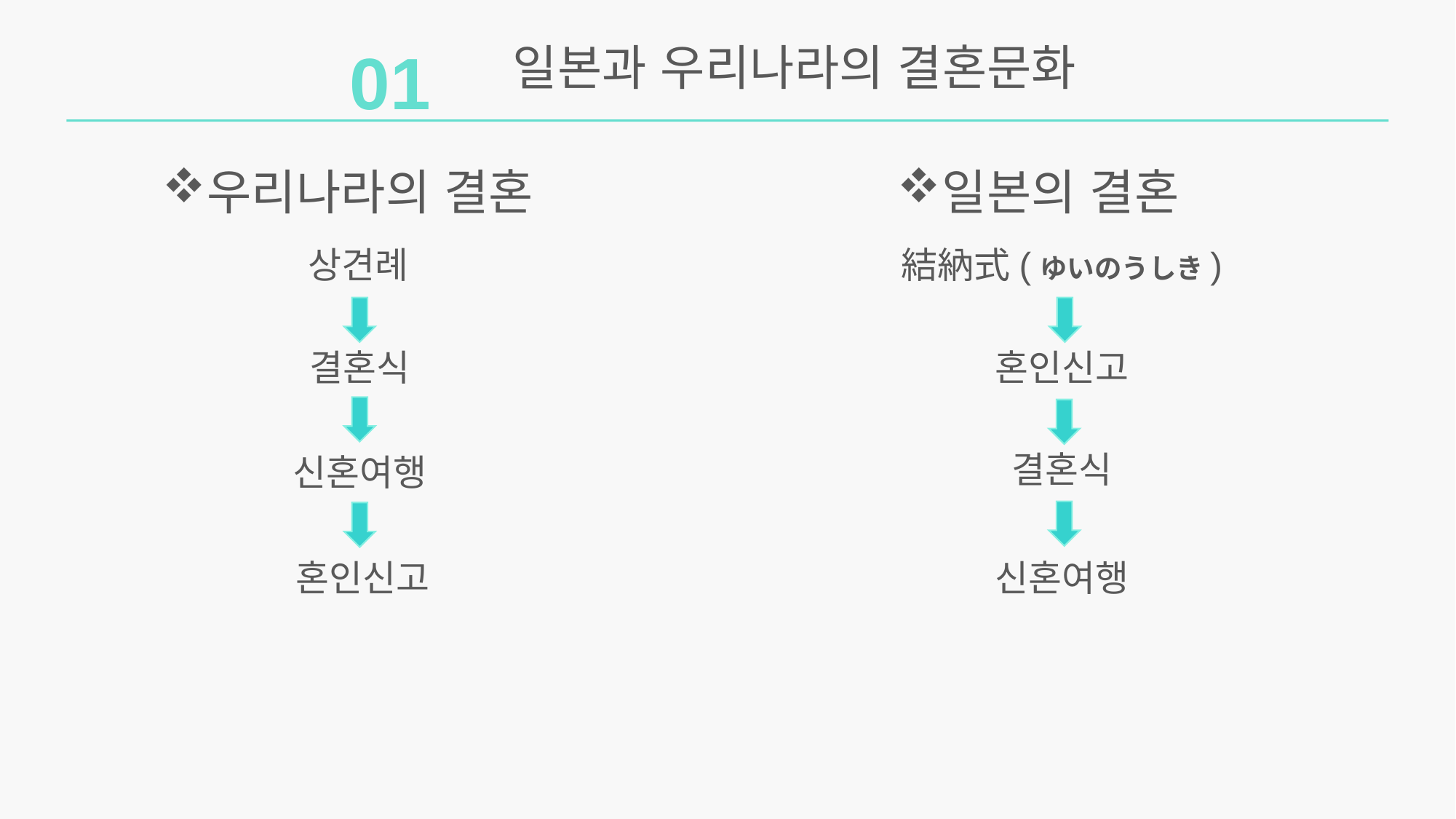

01
일본과 우리나라의 결혼문화

우리나라의 결혼
일본의 결혼
상견례
結納式(ゆいのうしき)

혼인신고
결혼식

결혼식
신혼여행

혼인신고
신혼여행